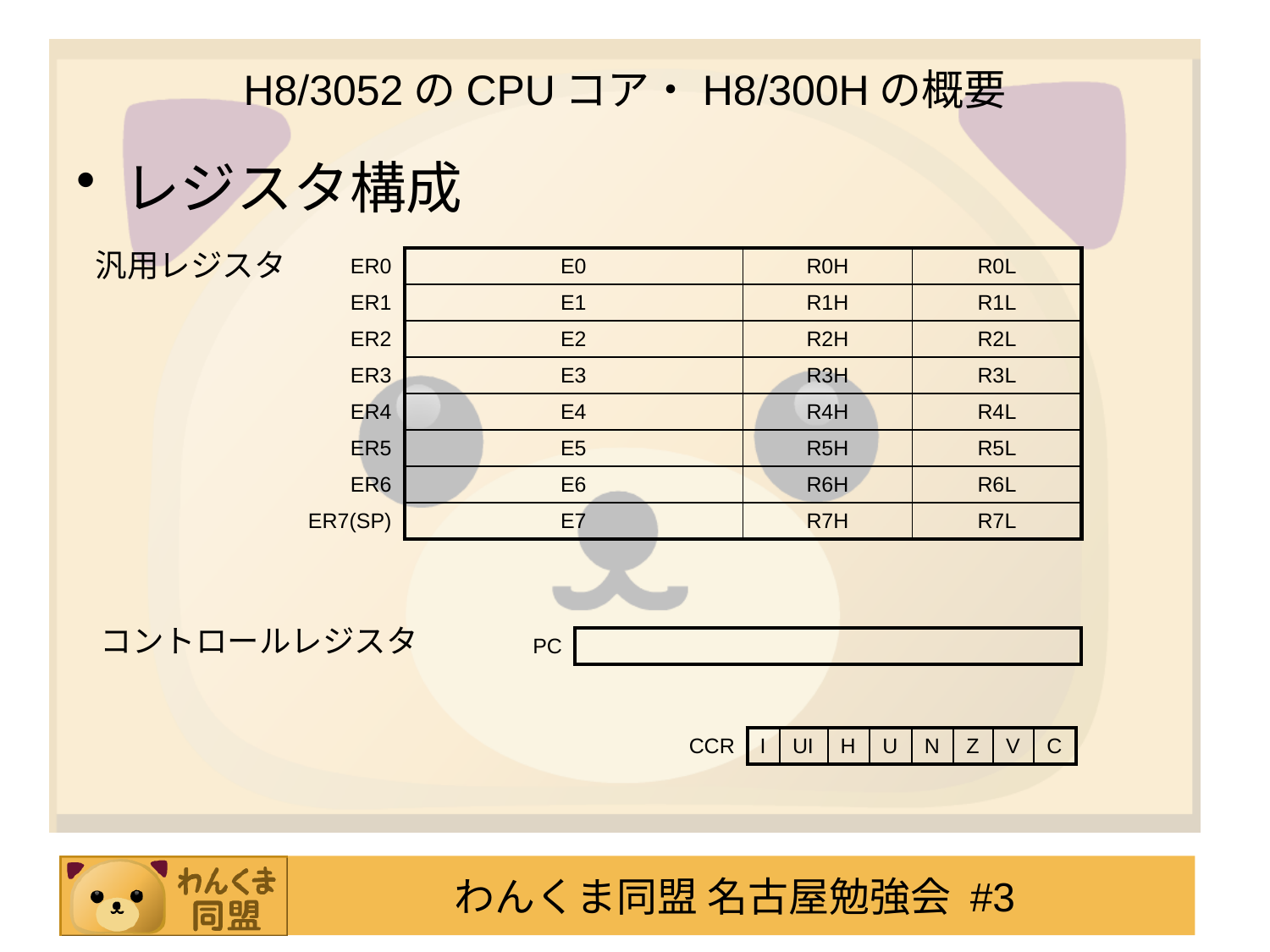

# H8/3052のCPUコア・H8/300Hの概要
レジスタ構成
汎用レジスタ
| ER0 | E0 | R0H | R0L |
| --- | --- | --- | --- |
| ER1 | E1 | R1H | R1L |
| ER2 | E2 | R2H | R2L |
| ER3 | E3 | R3H | R3L |
| ER4 | E4 | R4H | R4L |
| ER5 | E5 | R5H | R5L |
| ER6 | E6 | R6H | R6L |
| ER7(SP) | E7 | R7H | R7L |
 コントロールレジスタ
| PC |  |
| --- | --- |
| CCR | I | UI | H | U | N | Z | V | C |
| --- | --- | --- | --- | --- | --- | --- | --- | --- |